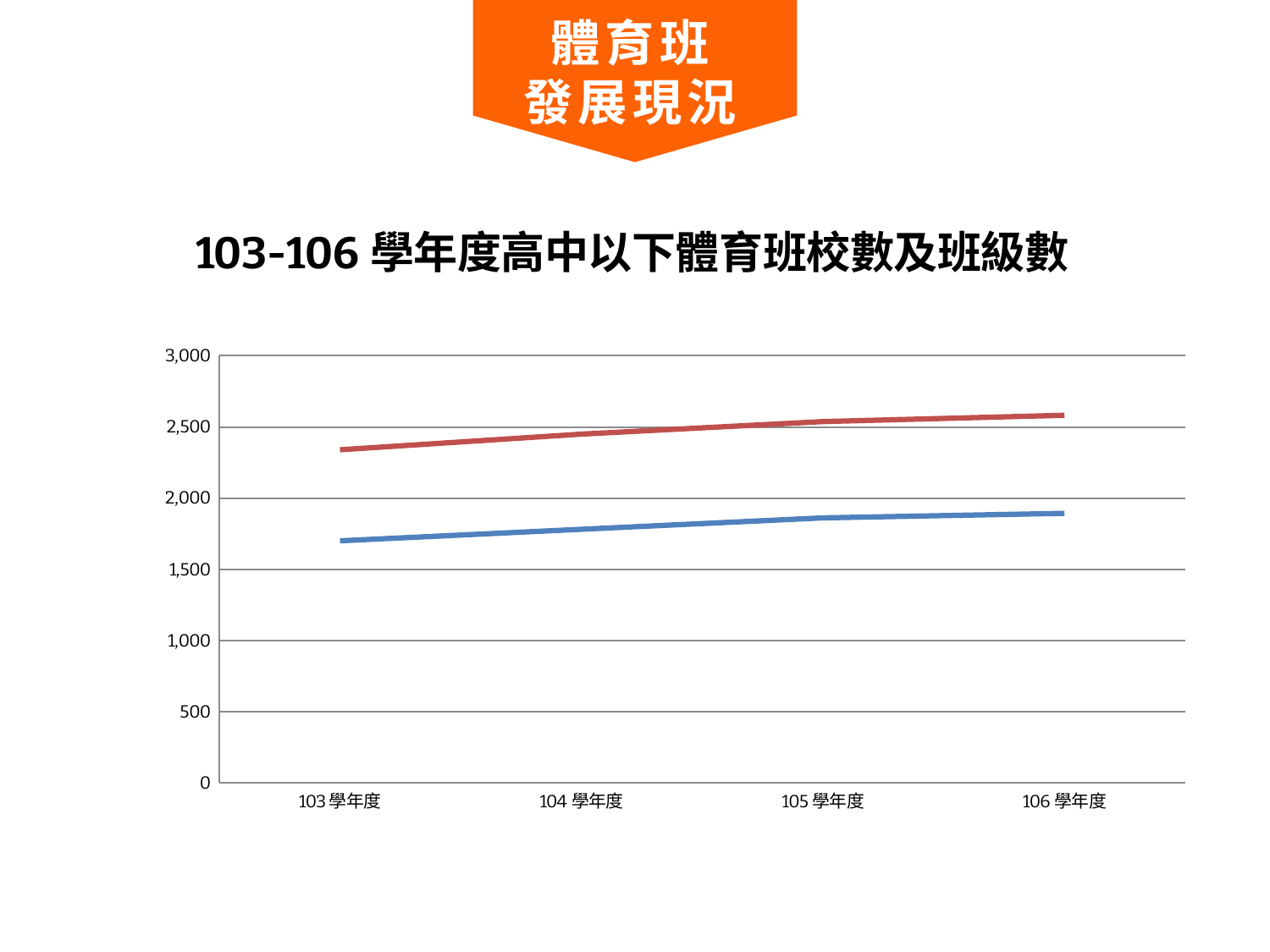

體育班
發展現況

### Chart: 103-106學年度高中以下體育班校數及班級數

| Category | 班級數 | 校數 |
|---|---|---|
| 103學年度 | 1701.0 | 639.0 |
| 104學年度 | 1782.0 | 668.0 |
| 105學年度 | 1862.0 | 676.0 |
| 106學年度 | 1894.0 | 688.0 |